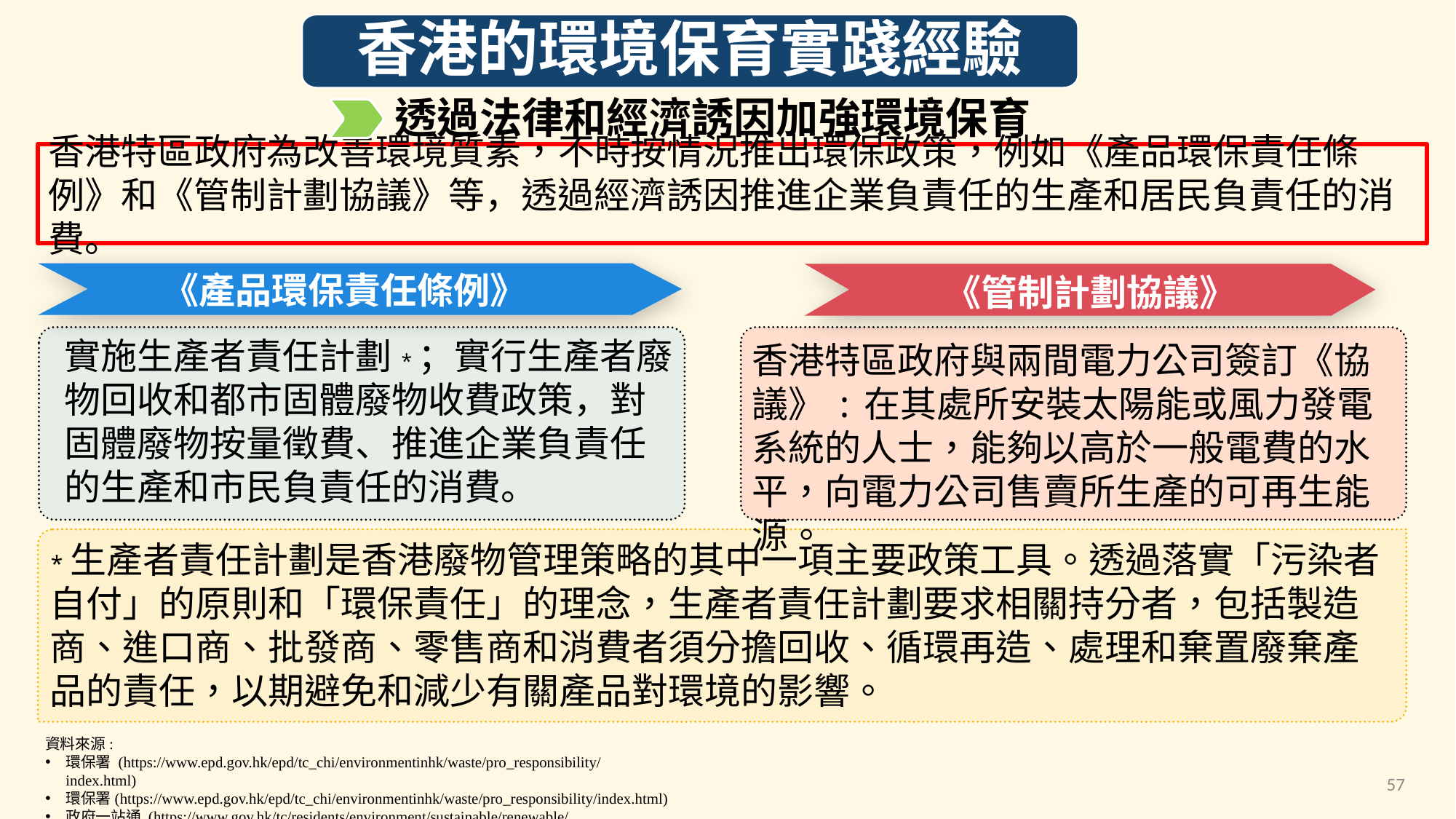

香港的環境保育實踐經驗
透過法律和經濟誘因加強環境保育

香港特區政府為改善環境質素，不時按情況推出環保政策，例如《產品環保責任條例》和《管制計劃協議》等，透過經濟誘因推進企業負責任的生產和居民負責任的消費。

《管制計劃協議》
《產品環保責任條例》
實施生產者責任計劃*；實行生產者廢物回收和都市固體廢物收費政策，對固體廢物按量徵費、推進企業負責任的生產和市民負責任的消費。

香港特區政府與兩間電力公司簽訂《協議》:在其處所安裝太陽能或風力發電系統的人士，能夠以高於一般電費的水平，向電力公司售賣所生產的可再生能源。

*生產者責任計劃是香港廢物管理策略的其中一項主要政策工具。透過落實「污染者自付」的原則和「環保責任」的理念，生產者責任計劃要求相關持分者，包括製造商、進口商、批發商、零售商和消費者須分擔回收、循環再造、處理和棄置廢棄產品的責任，以期避免和減少有關產品對環境的影響。
資料來源:
環保署 (https://www.epd.gov.hk/epd/tc_chi/environmentinhk/waste/pro_responsibility/index.html)
環保署(https://www.epd.gov.hk/epd/tc_chi/environmentinhk/waste/pro_responsibility/index.html)
政府一站通 (https://www.gov.hk/tc/residents/environment/sustainable/renewable/feedintariff.htm)